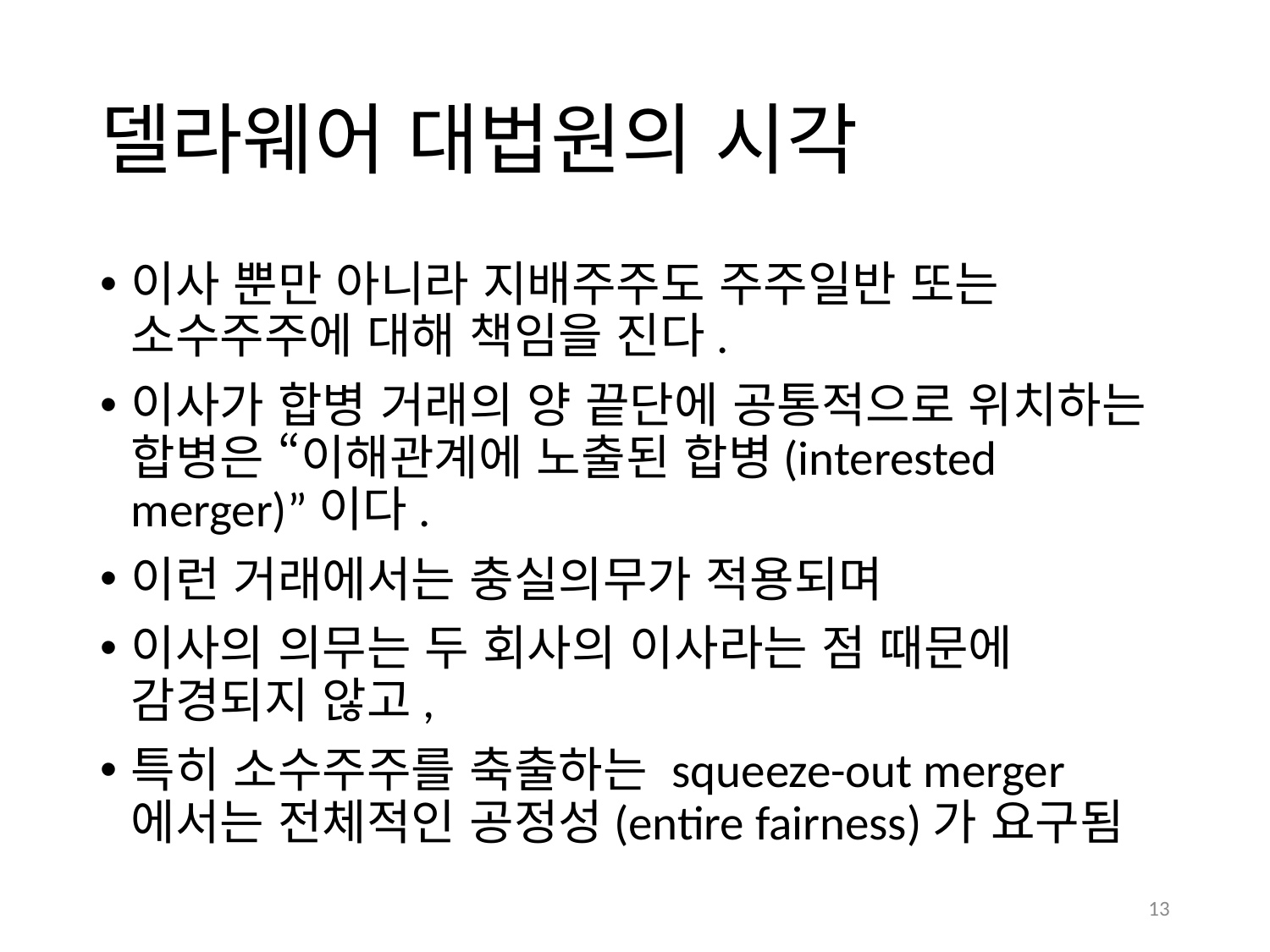

# 델라웨어 대법원의 시각
이사 뿐만 아니라 지배주주도 주주일반 또는 소수주주에 대해 책임을 진다.
이사가 합병 거래의 양 끝단에 공통적으로 위치하는 합병은 “이해관계에 노출된 합병(interested merger)”이다.
이런 거래에서는 충실의무가 적용되며
이사의 의무는 두 회사의 이사라는 점 때문에 감경되지 않고,
특히 소수주주를 축출하는 squeeze-out merger에서는 전체적인 공정성(entire fairness)가 요구됨
13